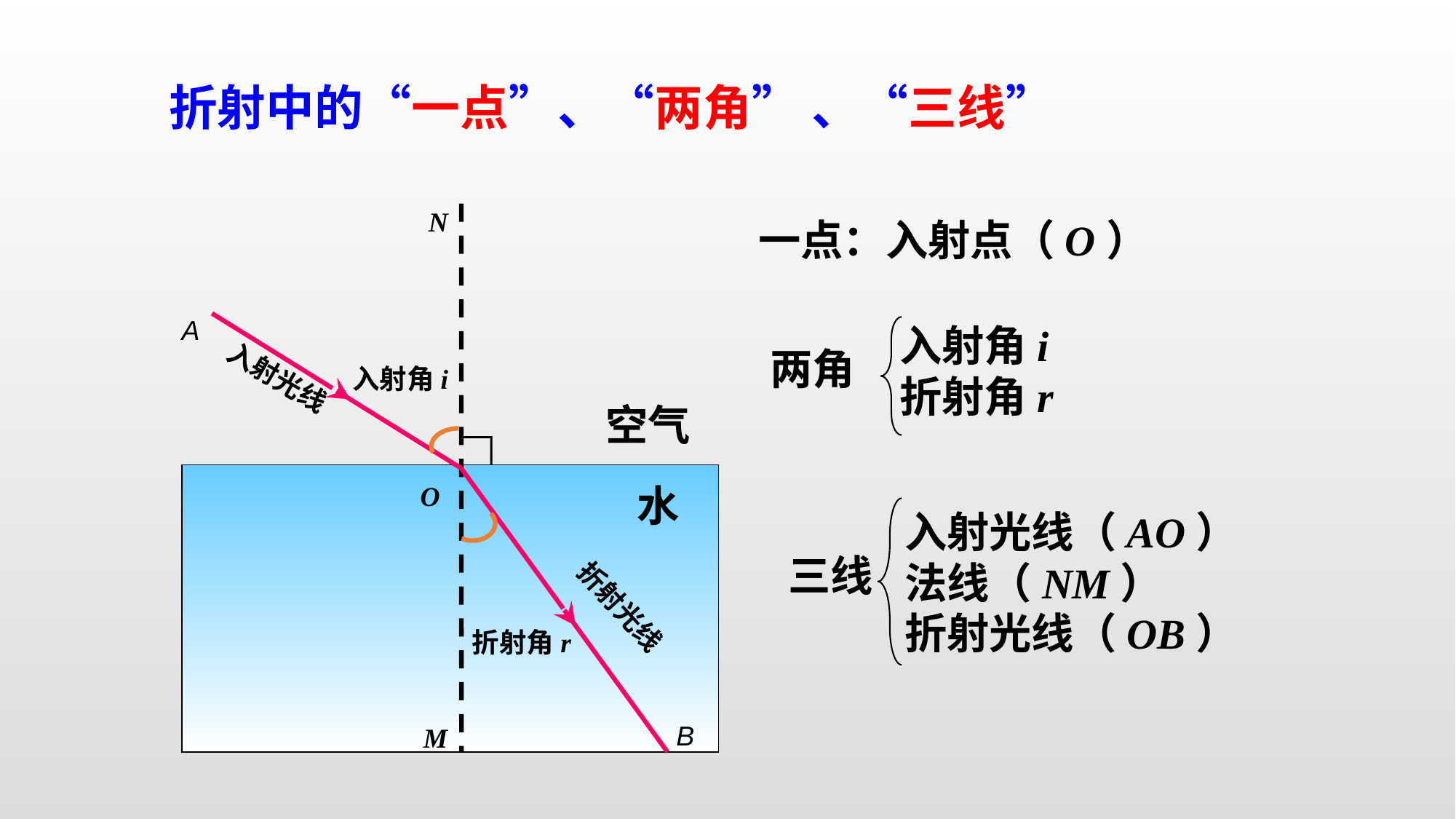

折射中的“一点”、“两角” 、“三线”
N

一点：入射点（O）
A

入射角i
折射角r

两角
入射角i

入射光线
空气
∟

O
水

入射光线（AO）
法线（NM）
折射光线（OB）
三线

折射光线
折射角r
B
M